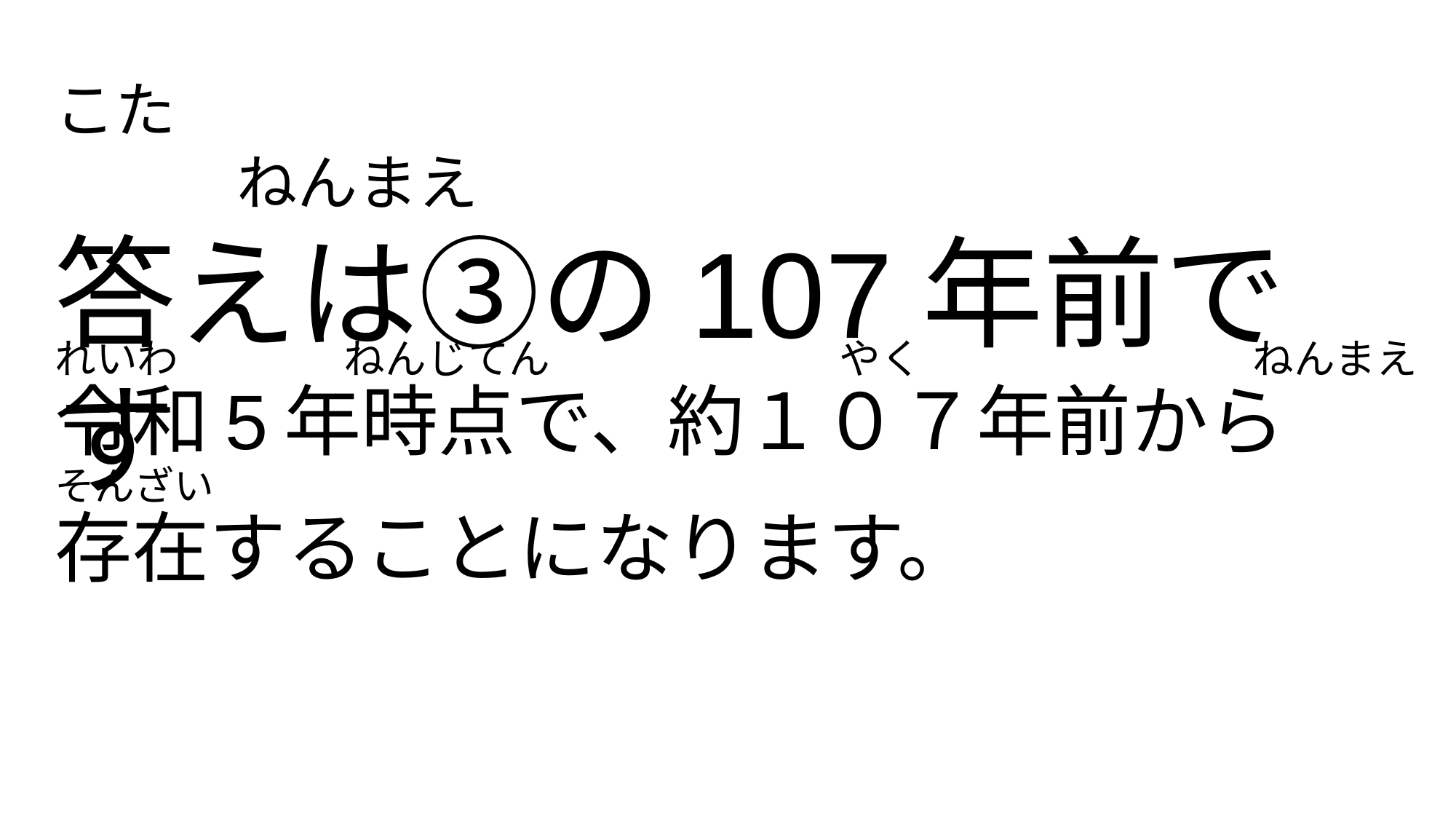

こた　　　　　　　　　　　　　　　　　　　　　　ねんまえ
答えは③の107年前です
# れいわ　　　　ねんじてん　　　　　　　やく　　　　　　　　ねんまえ 令和5年時点で、約１０７年前から そんざい 存在することになります。